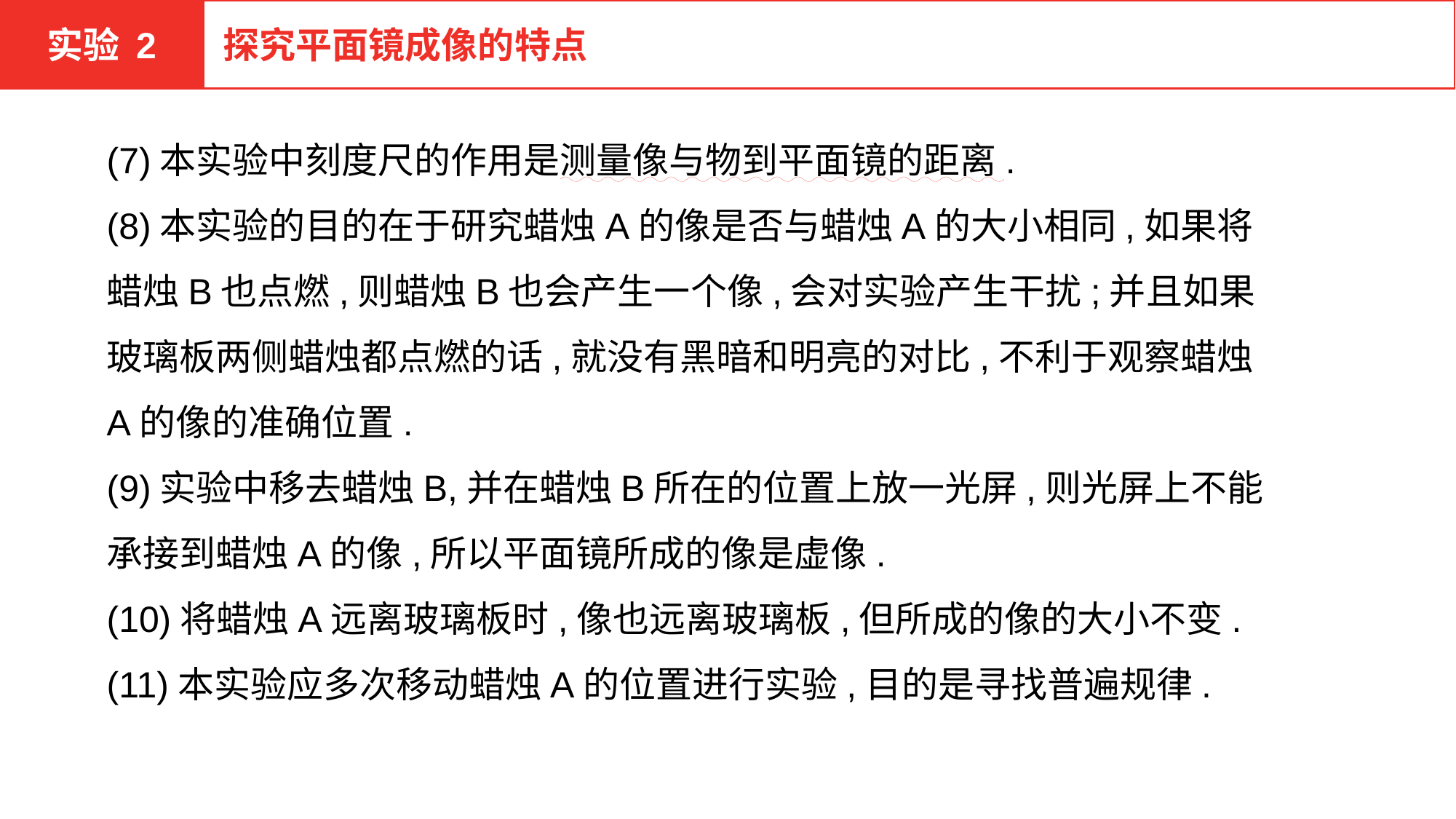

实验 2
探究平面镜成像的特点
(7)本实验中刻度尺的作用是测量像与物到平面镜的距离.
(8)本实验的目的在于研究蜡烛A的像是否与蜡烛A的大小相同,如果将蜡烛B也点燃,则蜡烛B也会产生一个像,会对实验产生干扰;并且如果玻璃板两侧蜡烛都点燃的话,就没有黑暗和明亮的对比,不利于观察蜡烛A的像的准确位置.
(9)实验中移去蜡烛B,并在蜡烛B所在的位置上放一光屏,则光屏上不能承接到蜡烛A的像,所以平面镜所成的像是虚像.
(10)将蜡烛A远离玻璃板时,像也远离玻璃板,但所成的像的大小不变.
(11)本实验应多次移动蜡烛A的位置进行实验,目的是寻找普遍规律.